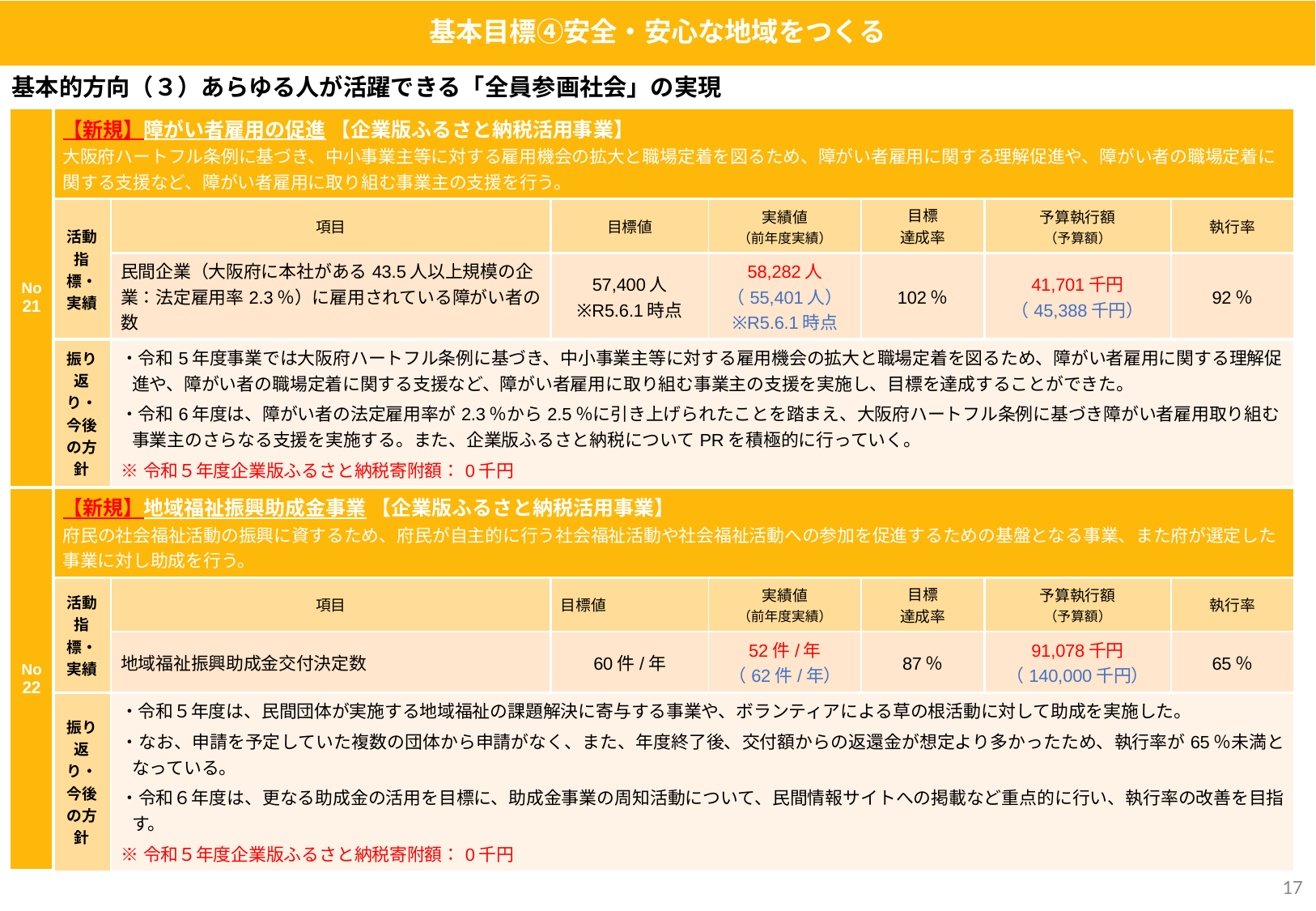

基本目標④安全・安心な地域をつくる
基本的方向（３）あらゆる人が活躍できる「全員参画社会」の実現
| No21 | 【新規】障がい者雇用の促進 【企業版ふるさと納税活用事業】 大阪府ハートフル条例に基づき、中小事業主等に対する雇用機会の拡大と職場定着を図るため、障がい者雇用に関する理解促進や、障がい者の職場定着に関する支援など、障がい者雇用に取り組む事業主の支援を行う。 |  |  |  |  |  |  |
| --- | --- | --- | --- | --- | --- | --- | --- |
|  | 活動指標・実績 | 項目 | 目標値 | 実績値 （前年度実績） | 目標 達成率 | 予算執行額 （予算額） | 執行率 |
|  |  | 民間企業（大阪府に本社がある43.5人以上規模の企業：法定雇用率2.3％）に雇用されている障がい者の数 | 57,400人 ※R5.6.1時点 | 58,282人 （55,401人） ※R5.6.1時点 | 102％ | 41,701千円 （45,388千円） | 92％ |
|  | 振り返り・ 今後の方針 | ・令和5年度事業では大阪府ハートフル条例に基づき、中小事業主等に対する雇用機会の拡大と職場定着を図るため、障がい者雇用に関する理解促進や、障がい者の職場定着に関する支援など、障がい者雇用に取り組む事業主の支援を実施し、目標を達成することができた。 ・令和6年度は、障がい者の法定雇用率が2.3％から2.5％に引き上げられたことを踏まえ、大阪府ハートフル条例に基づき障がい者雇用取り組む事業主のさらなる支援を実施する。また、企業版ふるさと納税についてPRを積極的に行っていく。 ※令和５年度企業版ふるさと納税寄附額：0千円 |  |  |  |  |  |
| No 22 | 【新規】地域福祉振興助成金事業 【企業版ふるさと納税活用事業】 府民の社会福祉活動の振興に資するため、府民が自主的に行う社会福祉活動や社会福祉活動への参加を促進するための基盤となる事業、また府が選定した事業に対し助成を行う。 |  |  |  |  |  |  |
|  | 活動指標・実績 | 項目 | 目標値 | 実績値 （前年度実績） | 目標 達成率 | 予算執行額 （予算額） | 執行率 |
|  |  | 地域福祉振興助成金交付決定数 | 60件/年 | 52件/年 （62件/年） | 87％ | 91,078千円 （140,000千円） | 65％ |
|  | 振り返り・ 今後の方針 | ・令和５年度は、民間団体が実施する地域福祉の課題解決に寄与する事業や、ボランティアによる草の根活動に対して助成を実施した。 ・なお、申請を予定していた複数の団体から申請がなく、また、年度終了後、交付額からの返還金が想定より多かったため、執行率が65％未満となっている。 ・令和６年度は、更なる助成金の活用を目標に、助成金事業の周知活動について、民間情報サイトへの掲載など重点的に行い、執行率の改善を目指す。 ※令和５年度企業版ふるさと納税寄附額：0千円 |  |  |  |  |  |
17